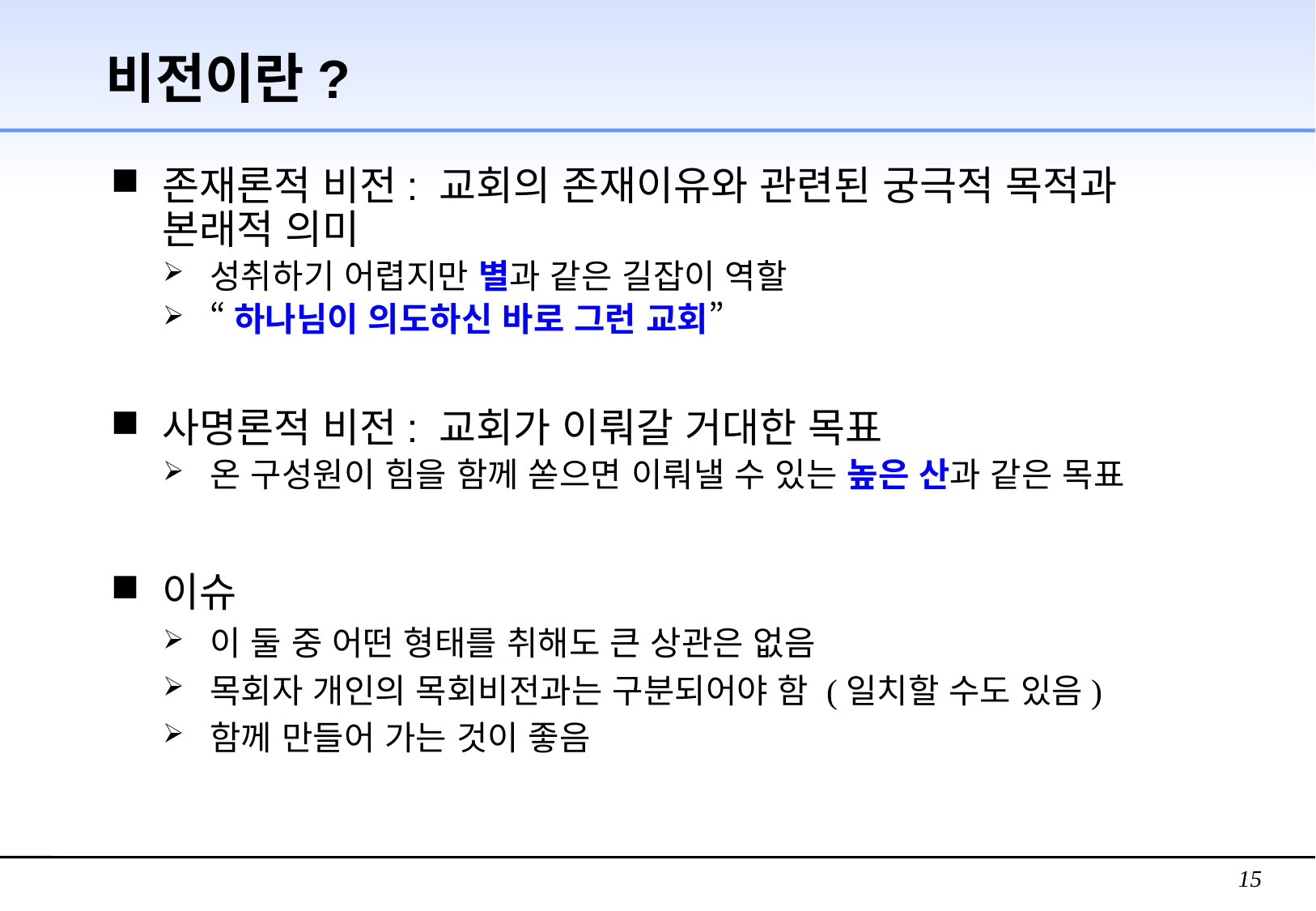

# 비전이란?
존재론적 비전: 교회의 존재이유와 관련된 궁극적 목적과 본래적 의미
성취하기 어렵지만 별과 같은 길잡이 역할
“하나님이 의도하신 바로 그런 교회”

사명론적 비전: 교회가 이뤄갈 거대한 목표
온 구성원이 힘을 함께 쏟으면 이뤄낼 수 있는 높은 산과 같은 목표

이슈
이 둘 중 어떤 형태를 취해도 큰 상관은 없음
목회자 개인의 목회비전과는 구분되어야 함 (일치할 수도 있음)
함께 만들어 가는 것이 좋음

15